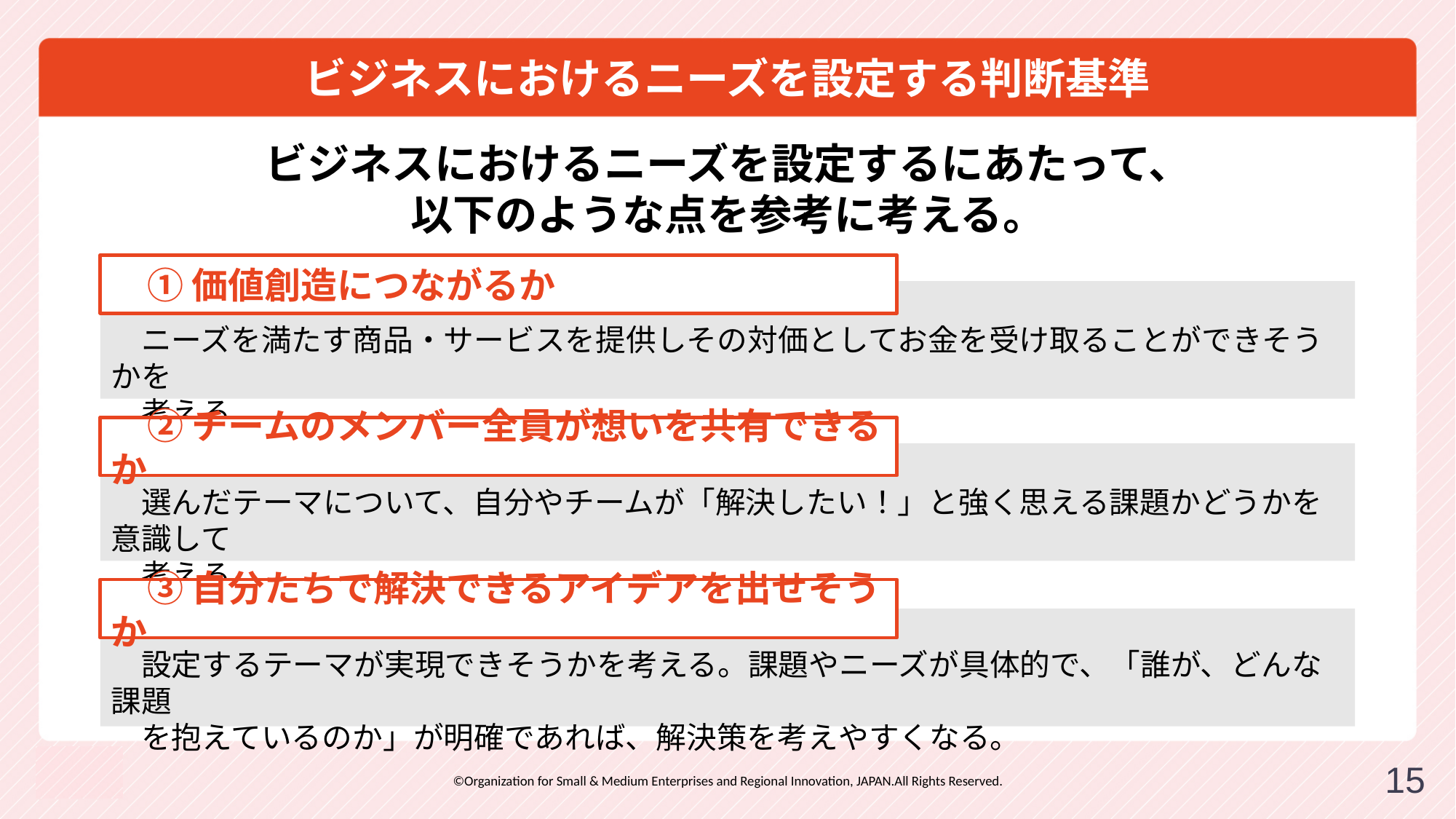

# ビジネスにおけるニーズを設定する判断基準
ビジネスにおけるニーズを設定するにあたって、
以下のような点を参考に考える。
　① 価値創造につながるか

　ニーズを満たす商品・サービスを提供しその対価としてお金を受け取ることができそうかを
　考える。
　② チームのメンバー全員が想いを共有できるか

　選んだテーマについて、自分やチームが「解決したい！」と強く思える課題かどうかを意識して
　考える。
　③ 自分たちで解決できるアイデアを出せそうか

　設定するテーマが実現できそうかを考える。課題やニーズが具体的で、「誰が、どんな課題
　を抱えているのか」が明確であれば、解決策を考えやすくなる。